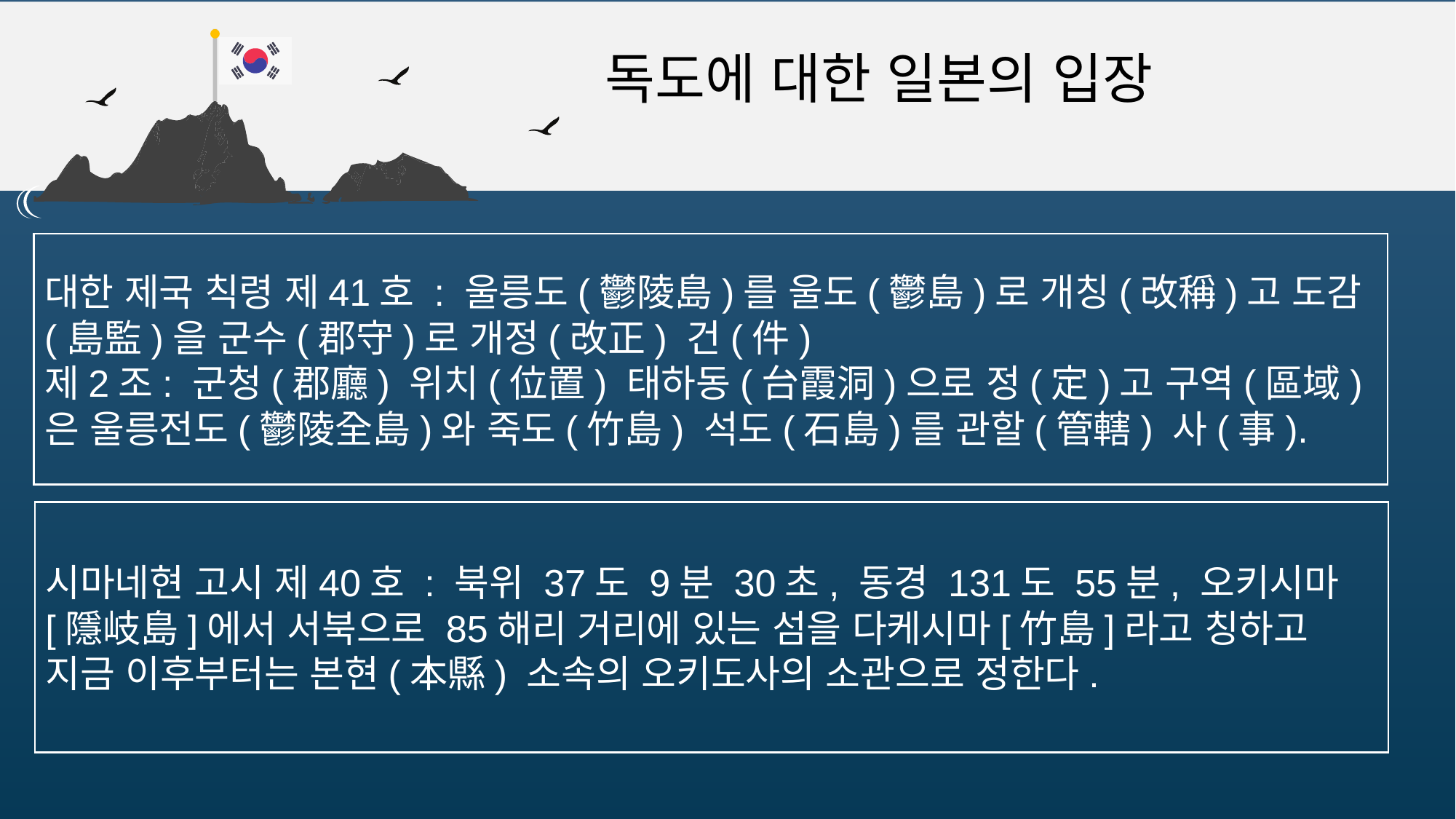

독도에 대한 일본의 입장

대한 제국 칙령 제41호 : 울릉도(鬱陵島)를 울도(鬱島)로 개칭(改稱)고 도감(島監)을 군수(郡守)로 개정(改正) 건(件)
제2조: 군청(郡廳) 위치(位置) 태하동(台霞洞)으로 정(定)고 구역(區域)은 울릉전도(鬱陵全島)와 죽도(竹島) 석도(石島)를 관할(管轄) 사(事).
시마네현 고시 제40호 : 북위 37도 9분 30초, 동경 131도 55분, 오키시마[隱岐島]에서 서북으로 85해리 거리에 있는 섬을 다케시마[竹島]라고 칭하고 지금 이후부터는 본현(本縣) 소속의 오키도사의 소관으로 정한다.